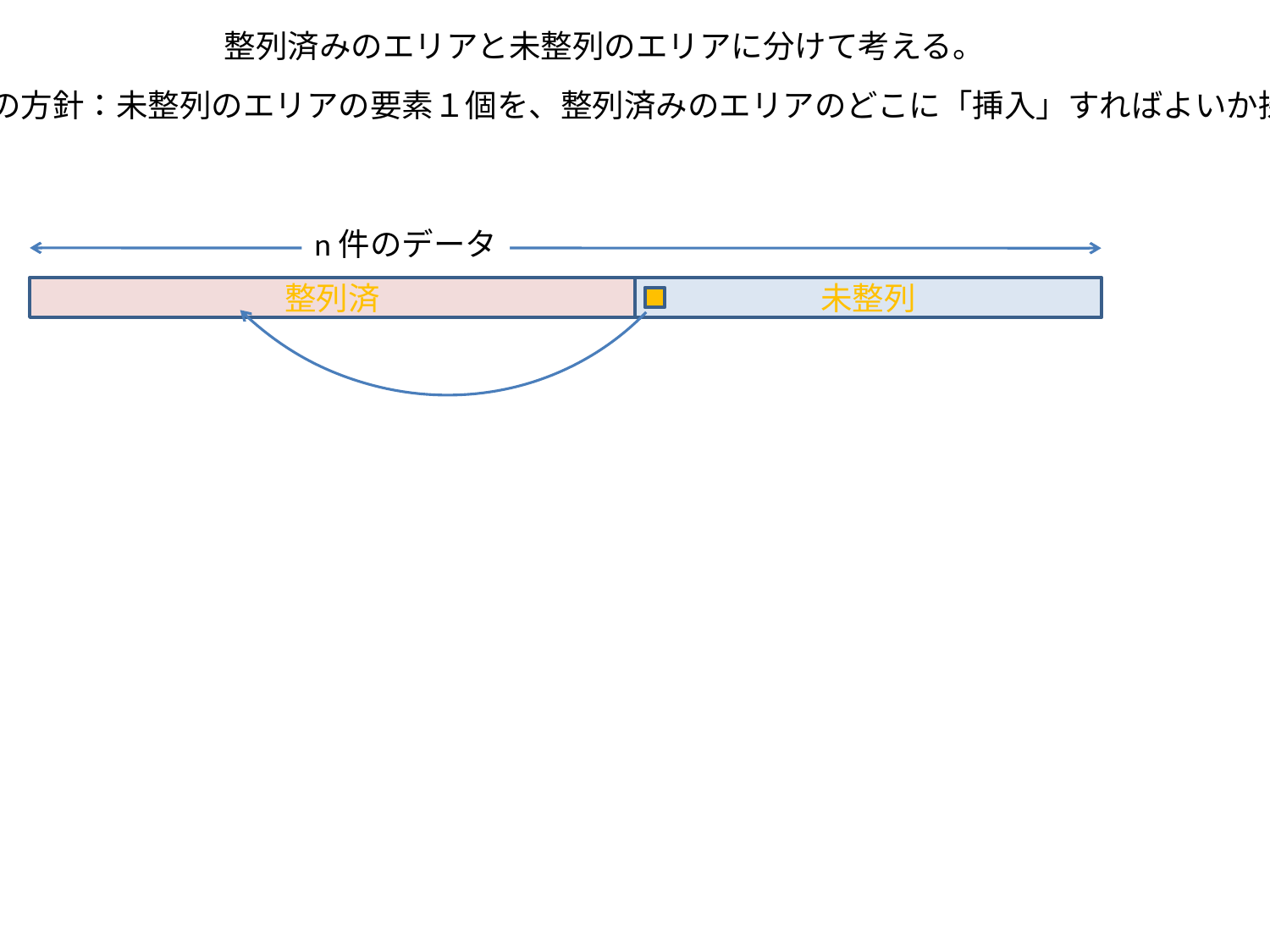

整列済みのエリアと未整列のエリアに分けて考える。
解の方針：未整列のエリアの要素１個を、整列済みのエリアのどこに「挿入」すればよいか探す
n件のデータ
整列済
未整列